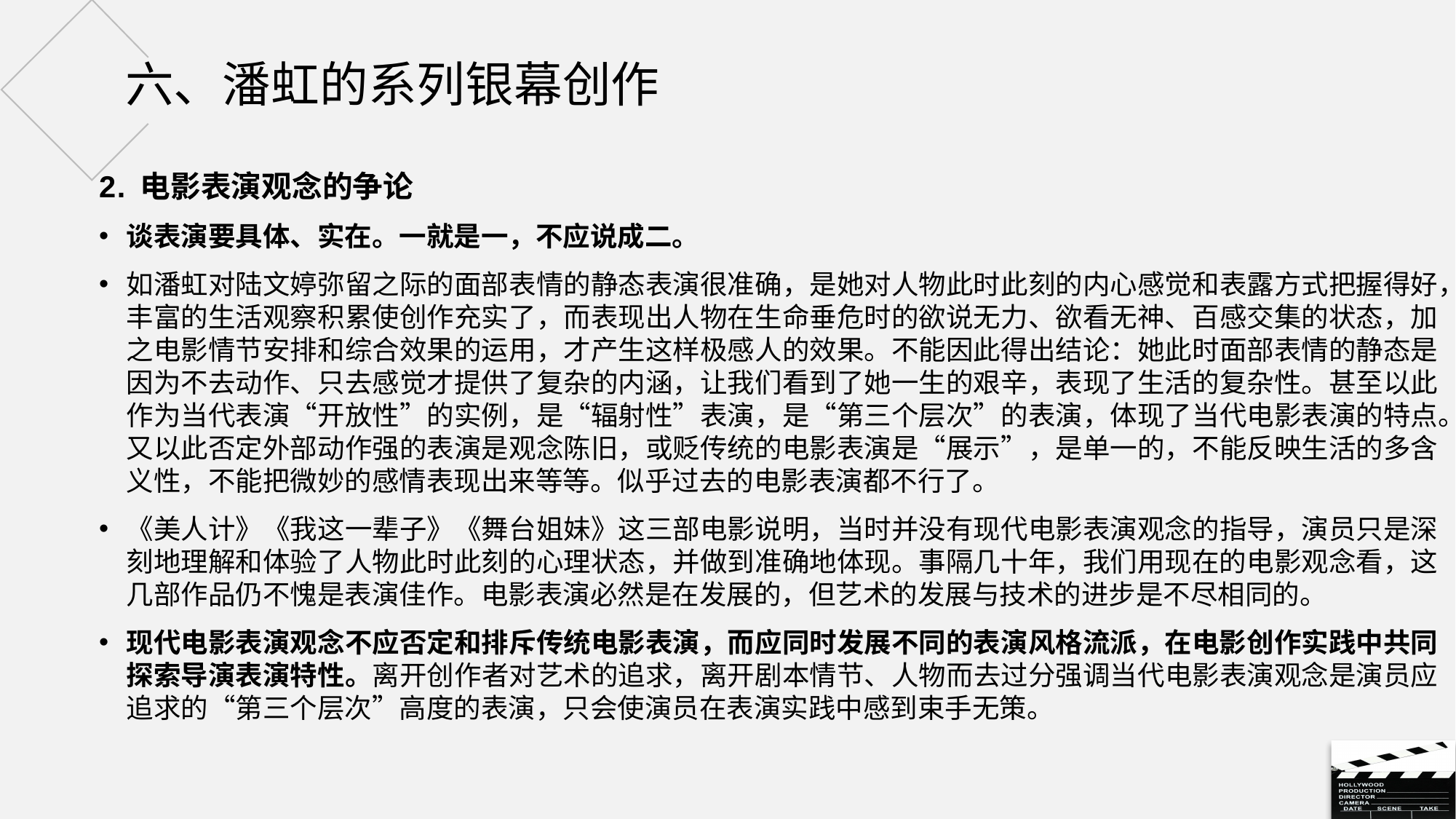

# 六、潘虹的系列银幕创作
电影表演观念的争论
谈表演要具体、实在。一就是一，不应说成二。
如潘虹对陆文婷弥留之际的面部表情的静态表演很准确，是她对人物此时此刻的内心感觉和表露方式把握得好，丰富的生活观察积累使创作充实了，而表现出人物在生命垂危时的欲说无力、欲看无神、百感交集的状态，加之电影情节安排和综合效果的运用，才产生这样极感人的效果。不能因此得出结论：她此时面部表情的静态是因为不去动作、只去感觉才提供了复杂的内涵，让我们看到了她一生的艰辛，表现了生活的复杂性。甚至以此作为当代表演“开放性”的实例，是“辐射性”表演，是“第三个层次”的表演，体现了当代电影表演的特点。又以此否定外部动作强的表演是观念陈旧，或贬传统的电影表演是“展示”，是单一的，不能反映生活的多含义性，不能把微妙的感情表现出来等等。似乎过去的电影表演都不行了。
《美人计》《我这一辈子》《舞台姐妹》这三部电影说明，当时并没有现代电影表演观念的指导，演员只是深刻地理解和体验了人物此时此刻的心理状态，并做到准确地体现。事隔几十年，我们用现在的电影观念看，这几部作品仍不愧是表演佳作。电影表演必然是在发展的，但艺术的发展与技术的进步是不尽相同的。
现代电影表演观念不应否定和排斥传统电影表演，而应同时发展不同的表演风格流派，在电影创作实践中共同探索导演表演特性。离开创作者对艺术的追求，离开剧本情节、人物而去过分强调当代电影表演观念是演员应追求的“第三个层次”高度的表演，只会使演员在表演实践中感到束手无策。